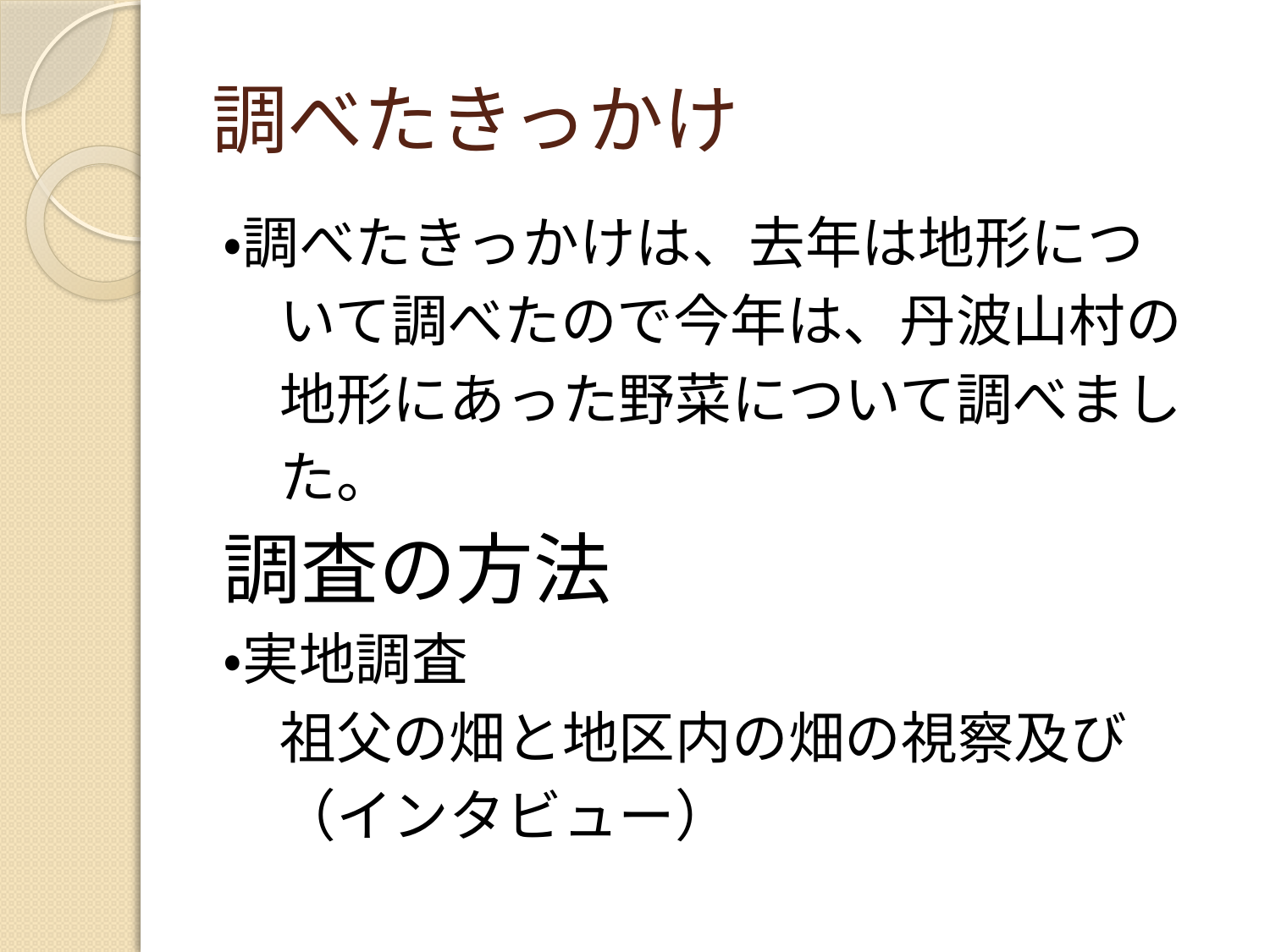

# 調べたきっかけ
・調べたきっかけは、去年は地形につ
　いて調べたので今年は、丹波山村の
　地形にあった野菜について調べまし
　た。
調査の方法
・実地調査
　祖父の畑と地区内の畑の視察及び
　（インタビュー）